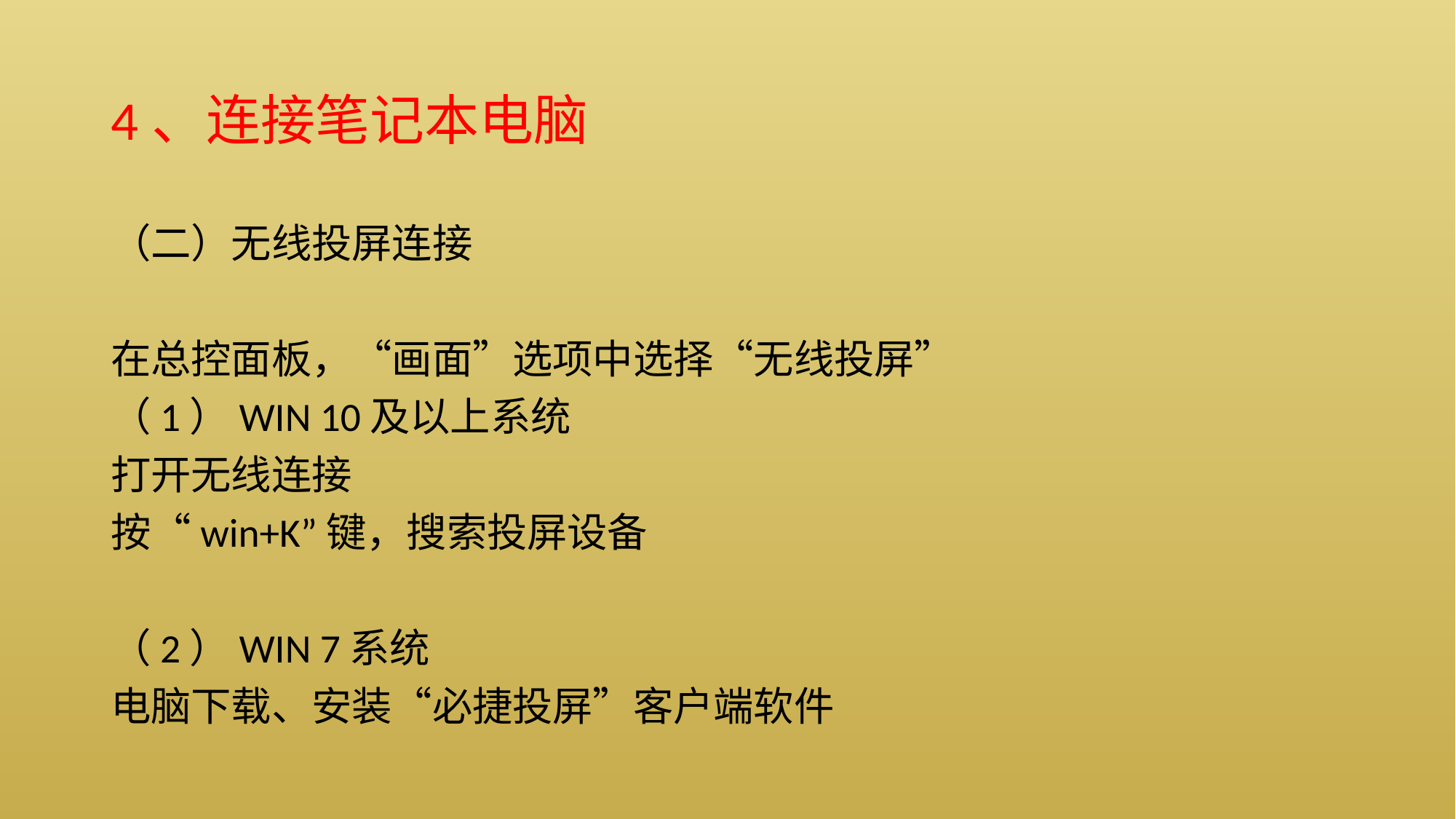

# 4、连接笔记本电脑
（二）无线投屏连接

在总控面板，“画面”选项中选择“无线投屏”
（1）WIN 10及以上系统
打开无线连接
按“win+K”键，搜索投屏设备

（2）WIN 7系统
电脑下载、安装“必捷投屏”客户端软件